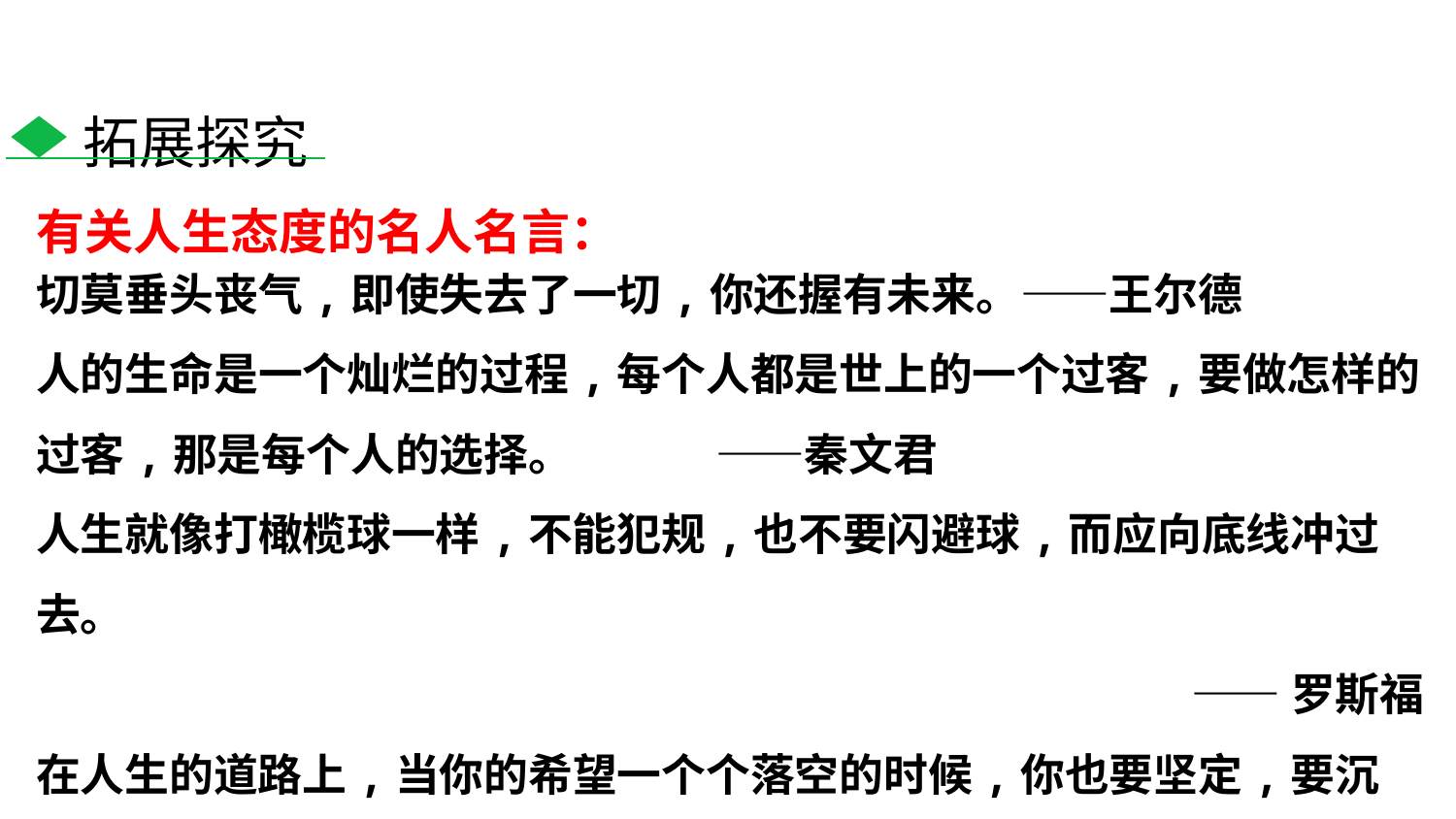

拓展探究

有关人生态度的名人名言：
切莫垂头丧气,即使失去了一切,你还握有未来。——王尔德
人的生命是一个灿烂的过程,每个人都是世上的一个过客,要做怎样的过客,那是每个人的选择。              ——秦文君
人生就像打橄榄球一样,不能犯规,也不要闪避球,而应向底线冲过去。
——罗斯福
在人生的道路上,当你的希望一个个落空的时候,你也要坚定,要沉着。
——朗费罗